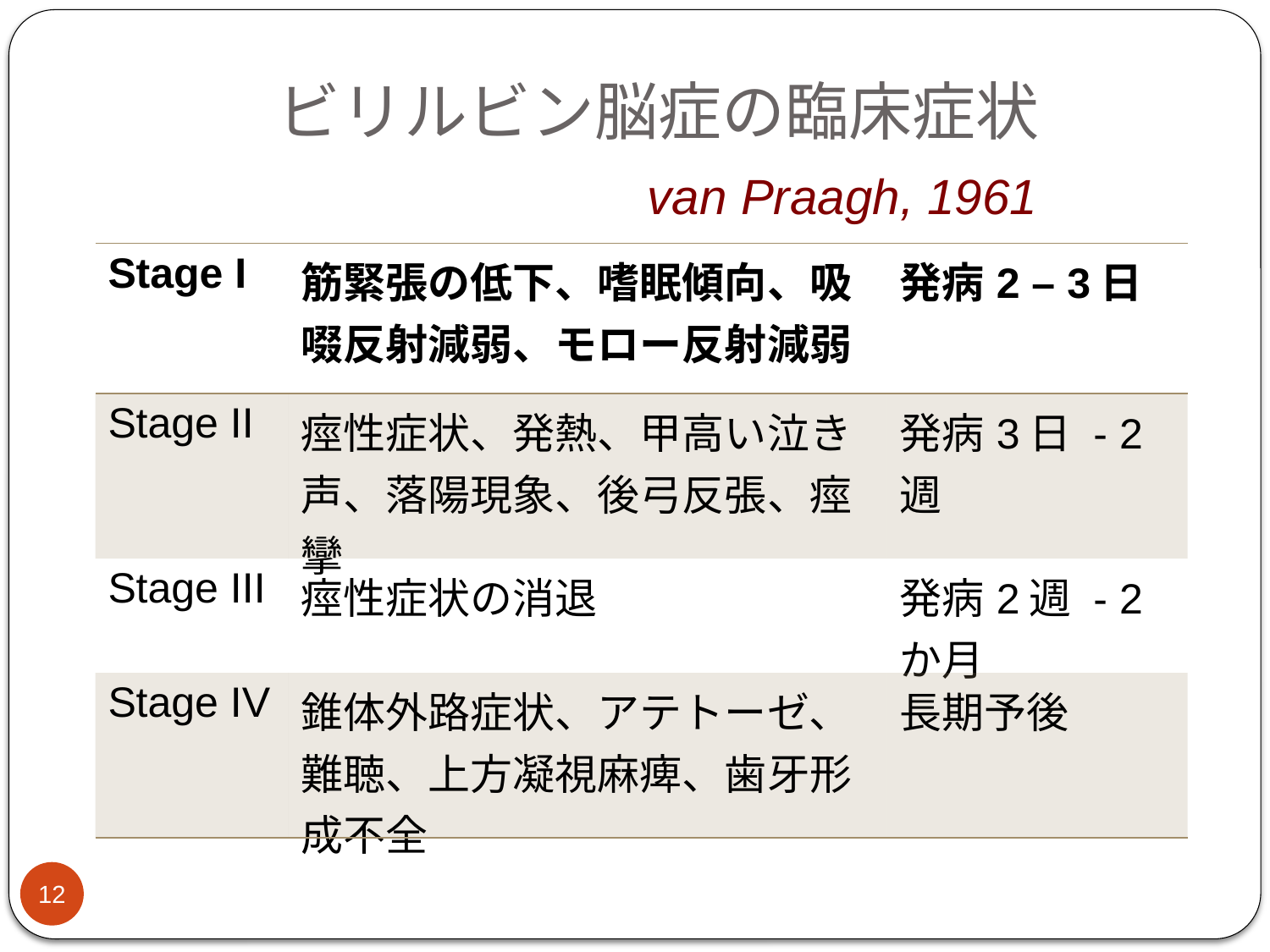

# ビリルビン脳症の臨床症状

van Praagh, 1961
| Stage I | 筋緊張の低下、嗜眠傾向、吸啜反射減弱、モロー反射減弱 | 発病2 – 3日 |
| --- | --- | --- |
| Stage II | 痙性症状、発熱、甲高い泣き声、落陽現象、後弓反張、痙攣 | 発病3日 - 2週 |
| Stage III | 痙性症状の消退 | 発病2週 - 2か月 |
| Stage IV | 錐体外路症状、アテトーゼ、難聴、上方凝視麻痺、歯牙形成不全 | 長期予後 |
12